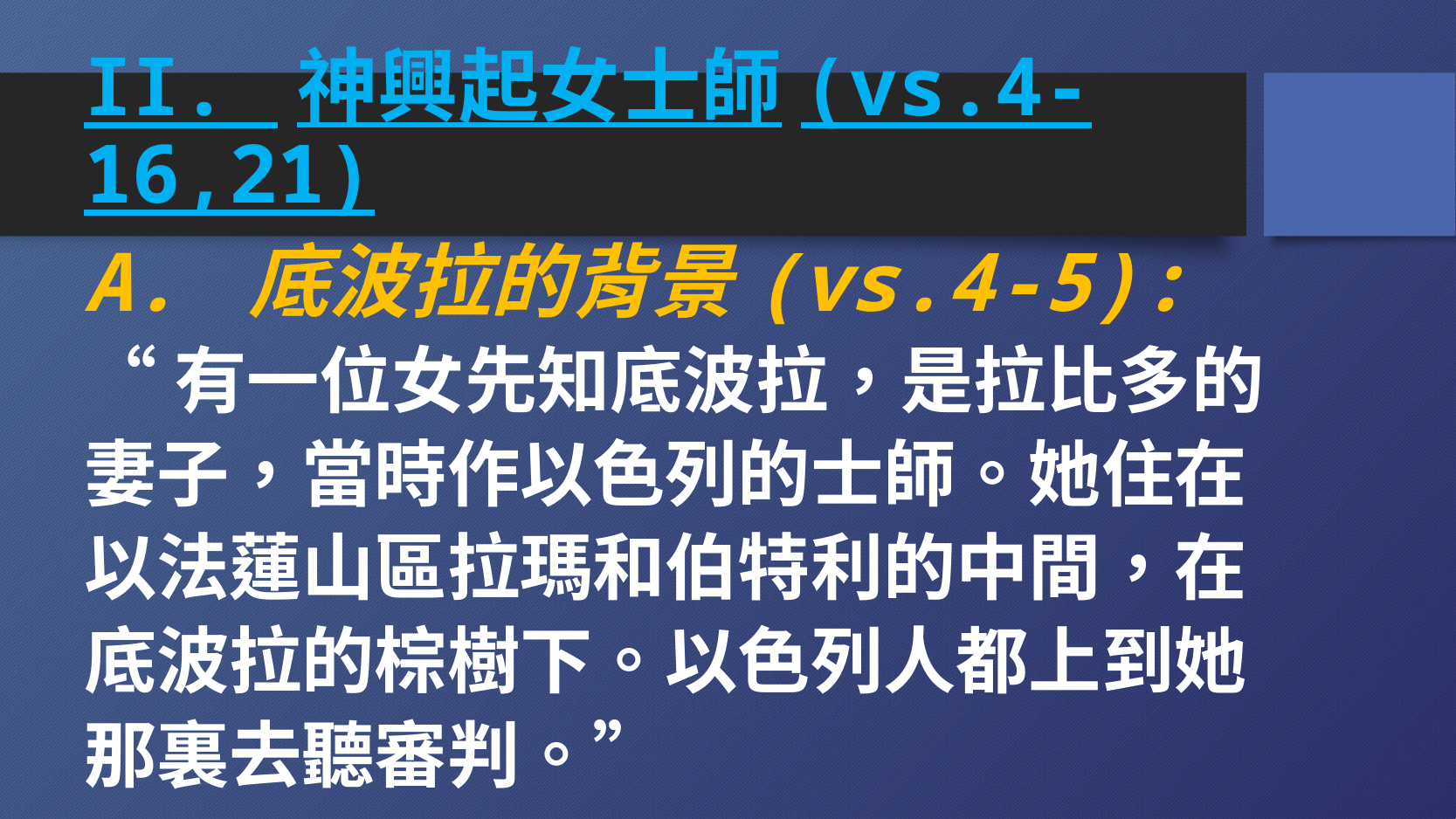

# II. 神興起女士師(vs.4-16,21)
A. 底波拉的背景(vs.4-5):
“有一位女先知底波拉，是拉比多的
妻子，當時作以色列的士師。她住在
以法蓮山區拉瑪和伯特利的中間，在
底波拉的棕樹下。以色列人都上到她
那裏去聽審判。”